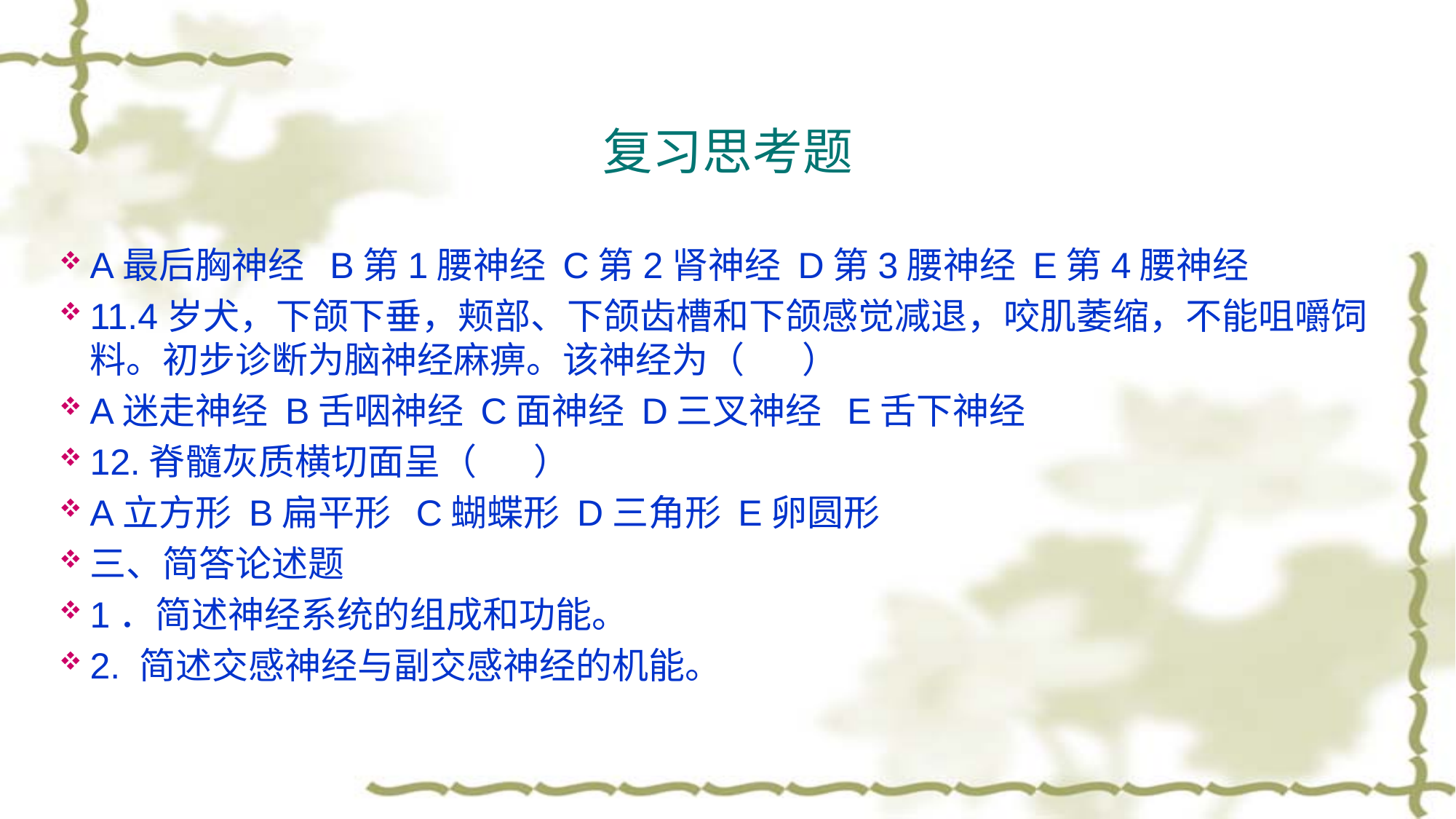

# 复习思考题
A最后胸神经  B第1腰神经 C第2肾神经 D第3腰神经 E第4腰神经
11.4岁犬，下颌下垂，颊部、下颌齿槽和下颌感觉减退，咬肌萎缩，不能咀嚼饲料。初步诊断为脑神经麻痹。该神经为（       ）
A迷走神经 B舌咽神经 C面神经 D三叉神经  E舌下神经
12.脊髓灰质横切面呈（       ）
A立方形 B扁平形  C蝴蝶形 D三角形 E卵圆形
三、简答论述题
1．简述神经系统的组成和功能。
2. 简述交感神经与副交感神经的机能。